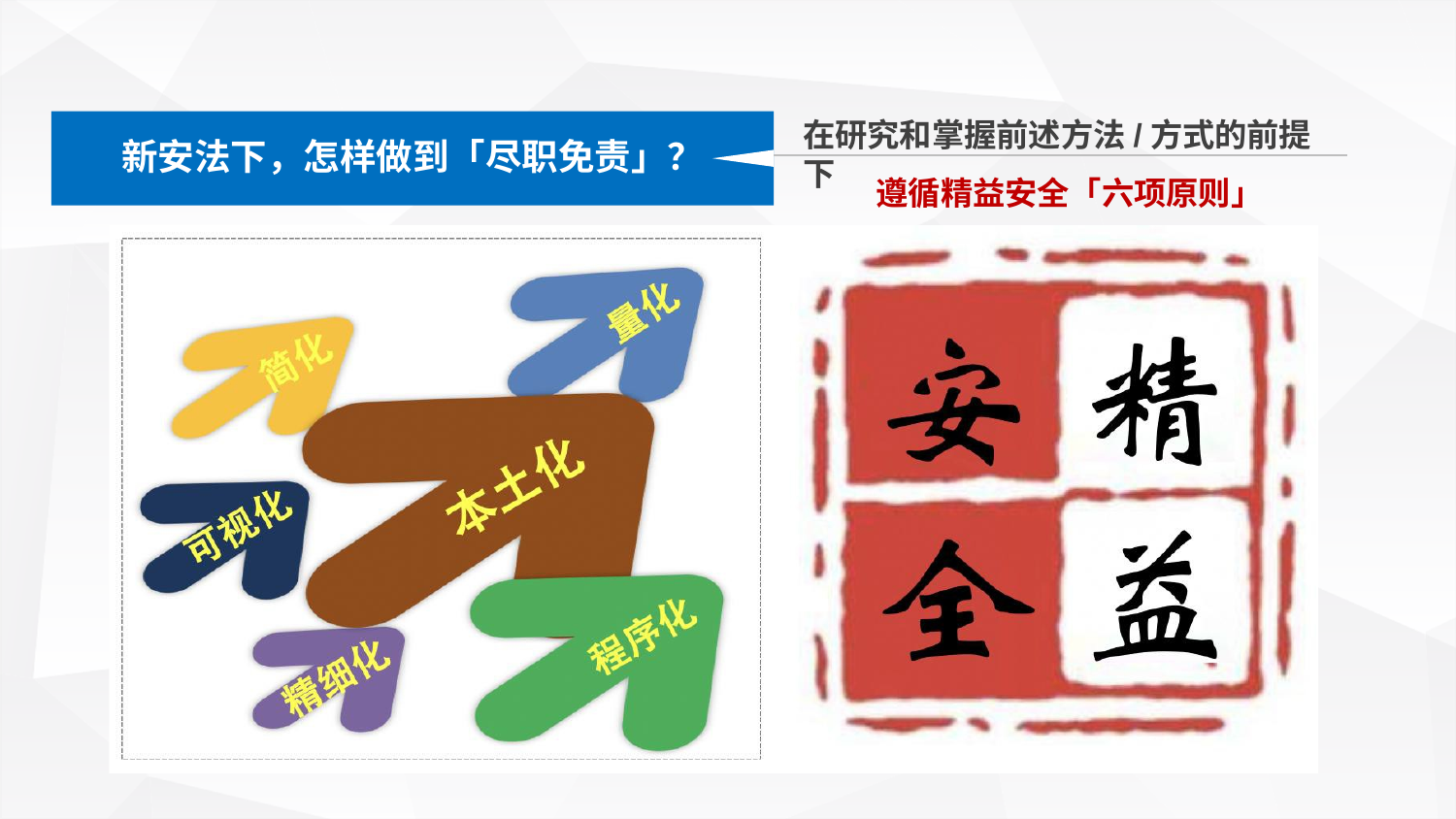

在研究和掌握前述方法/方式的前提下
新安法下，怎样做到「尽职免责」？

遵循精益安全「六项原则」